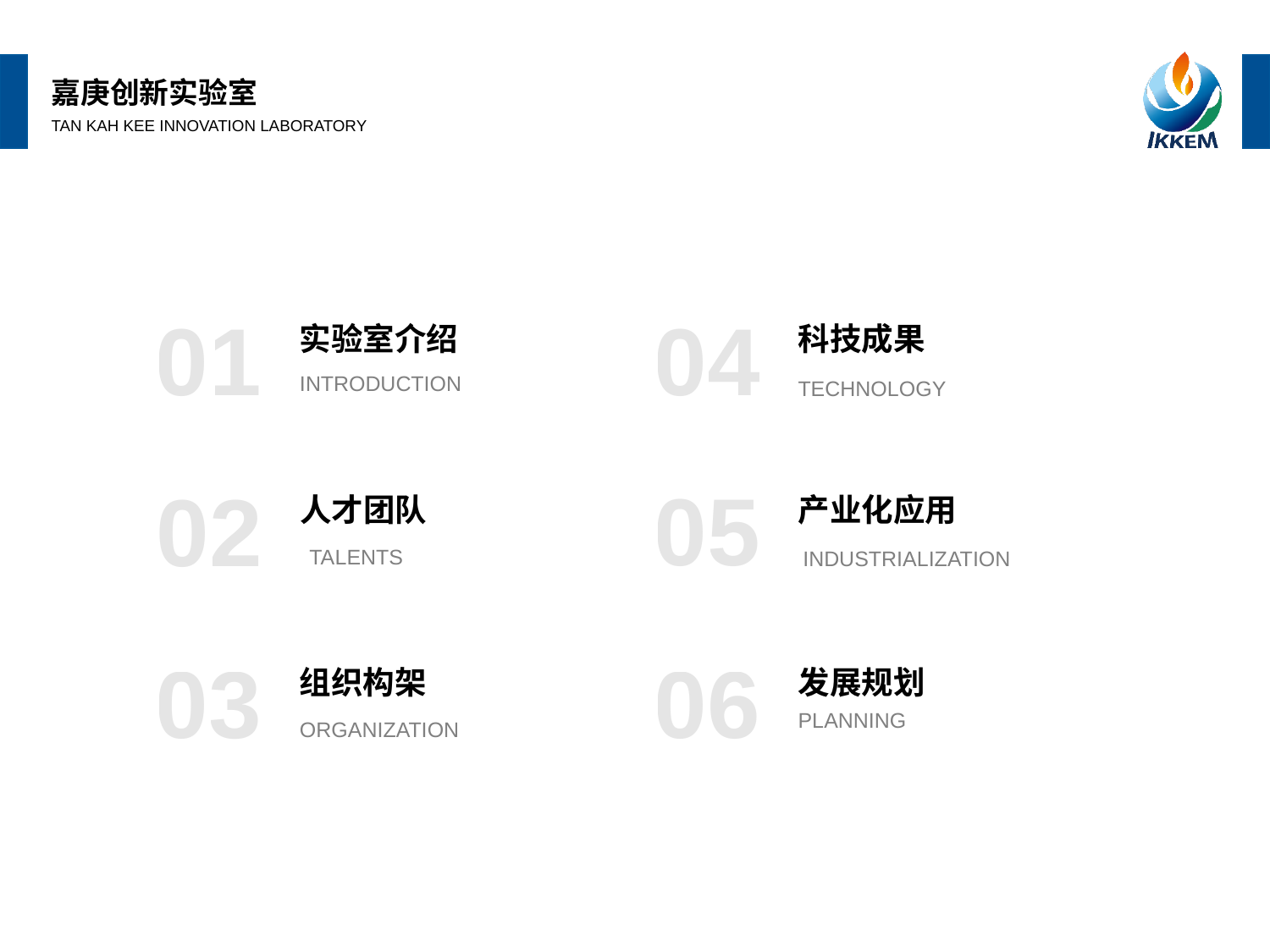

嘉庚创新实验室
TAN KAH KEE INNOVATION LABORATORY
0 1
实验室介绍
INTRODUCTION
0 4
科技成果
TECHNOLOGY
0 5
产业化应用
INDUSTRIALIZATION
0 2
人才团队
TALENTS
0 6
发展规划
PLANNING

0 3
组织构架
ORGANIZATION